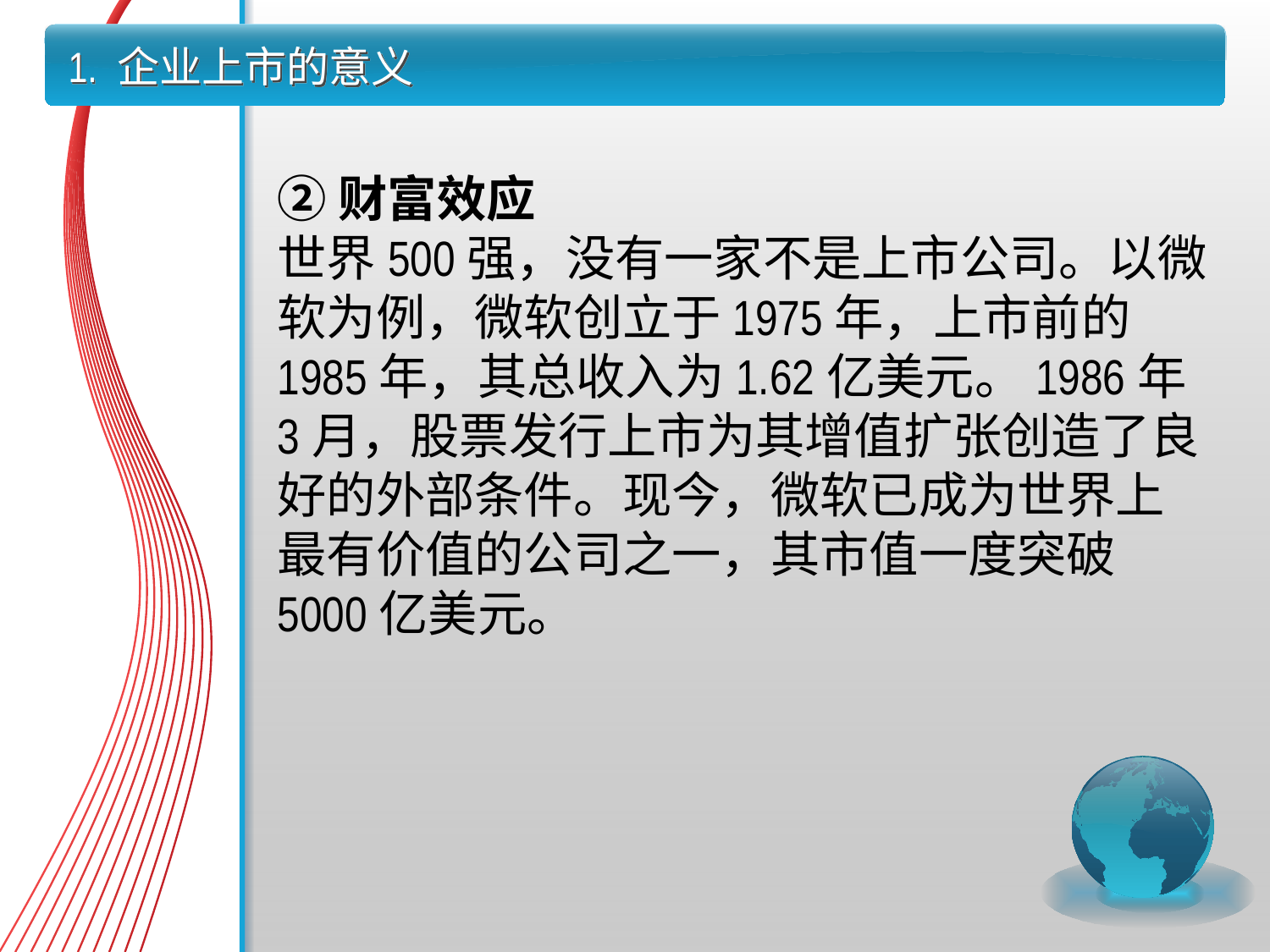

# 1. 企业上市的意义
②财富效应
世界500强，没有一家不是上市公司。以微软为例，微软创立于1975年，上市前的1985年，其总收入为1.62亿美元。1986年3月，股票发行上市为其增值扩张创造了良好的外部条件。现今，微软已成为世界上最有价值的公司之一，其市值一度突破5000亿美元。